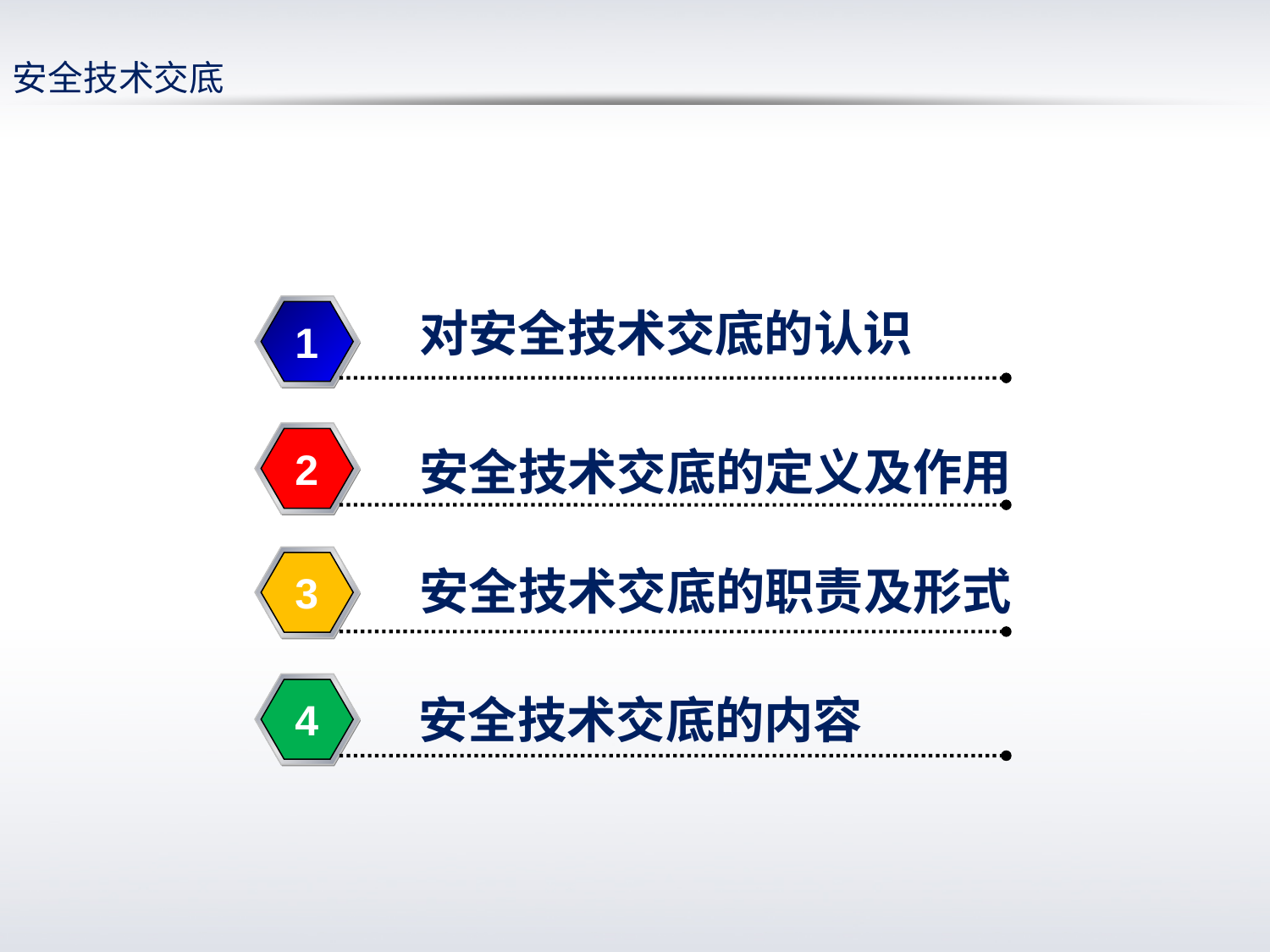

安全技术交底

对安全技术交底的认识
1

安全技术交底的定义及作用
2

安全技术交底的职责及形式
3

安全技术交底的内容
4

2